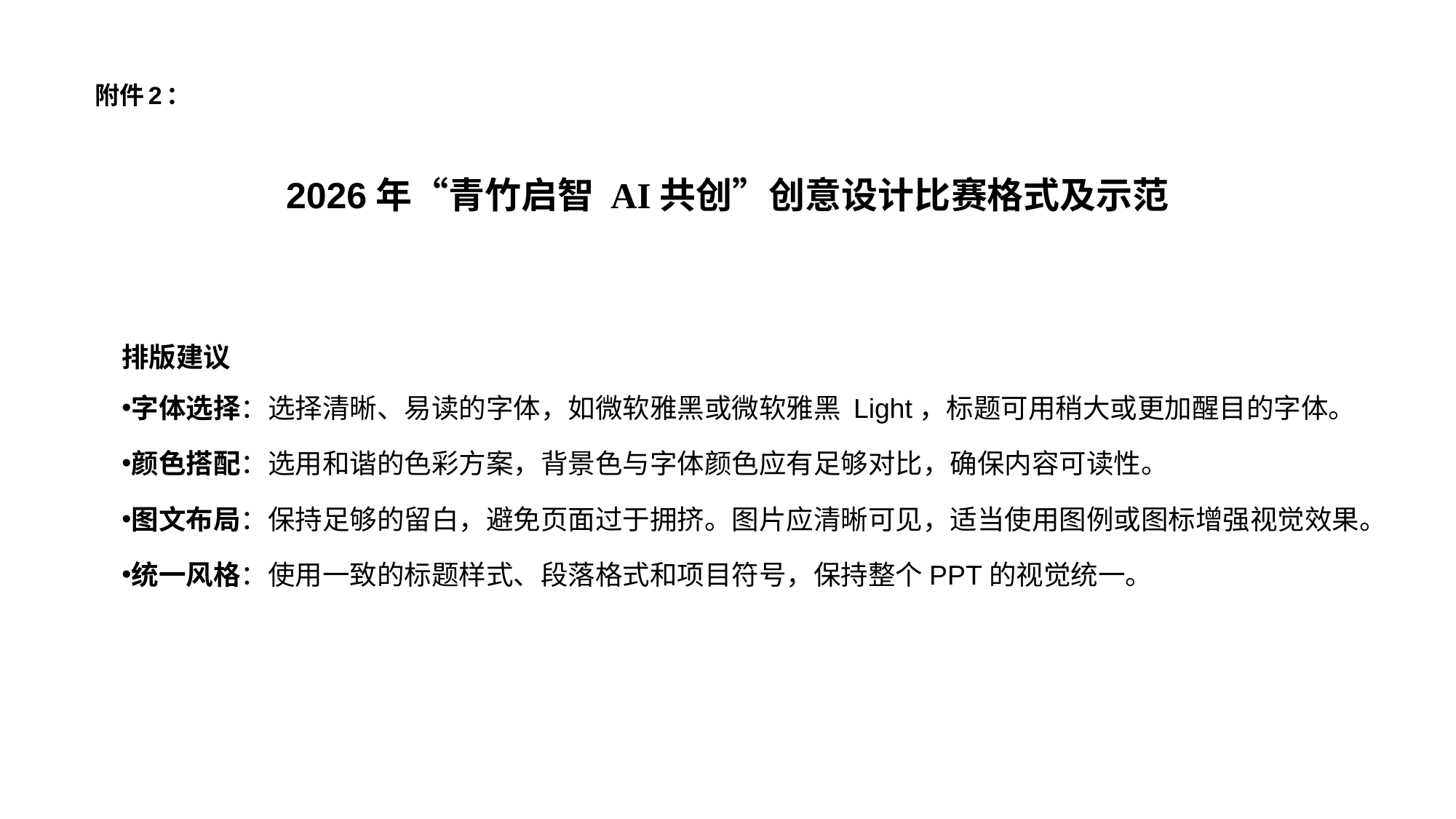

# 附件2：
2026年“青竹启智 AI共创”创意设计比赛格式及示范
排版建议
字体选择：选择清晰、易读的字体，如微软雅黑或微软雅黑 Light，标题可用稍大或更加醒目的字体。
颜色搭配：选用和谐的色彩方案，背景色与字体颜色应有足够对比，确保内容可读性。
图文布局：保持足够的留白，避免页面过于拥挤。图片应清晰可见，适当使用图例或图标增强视觉效果。
统一风格：使用一致的标题样式、段落格式和项目符号，保持整个PPT的视觉统一。